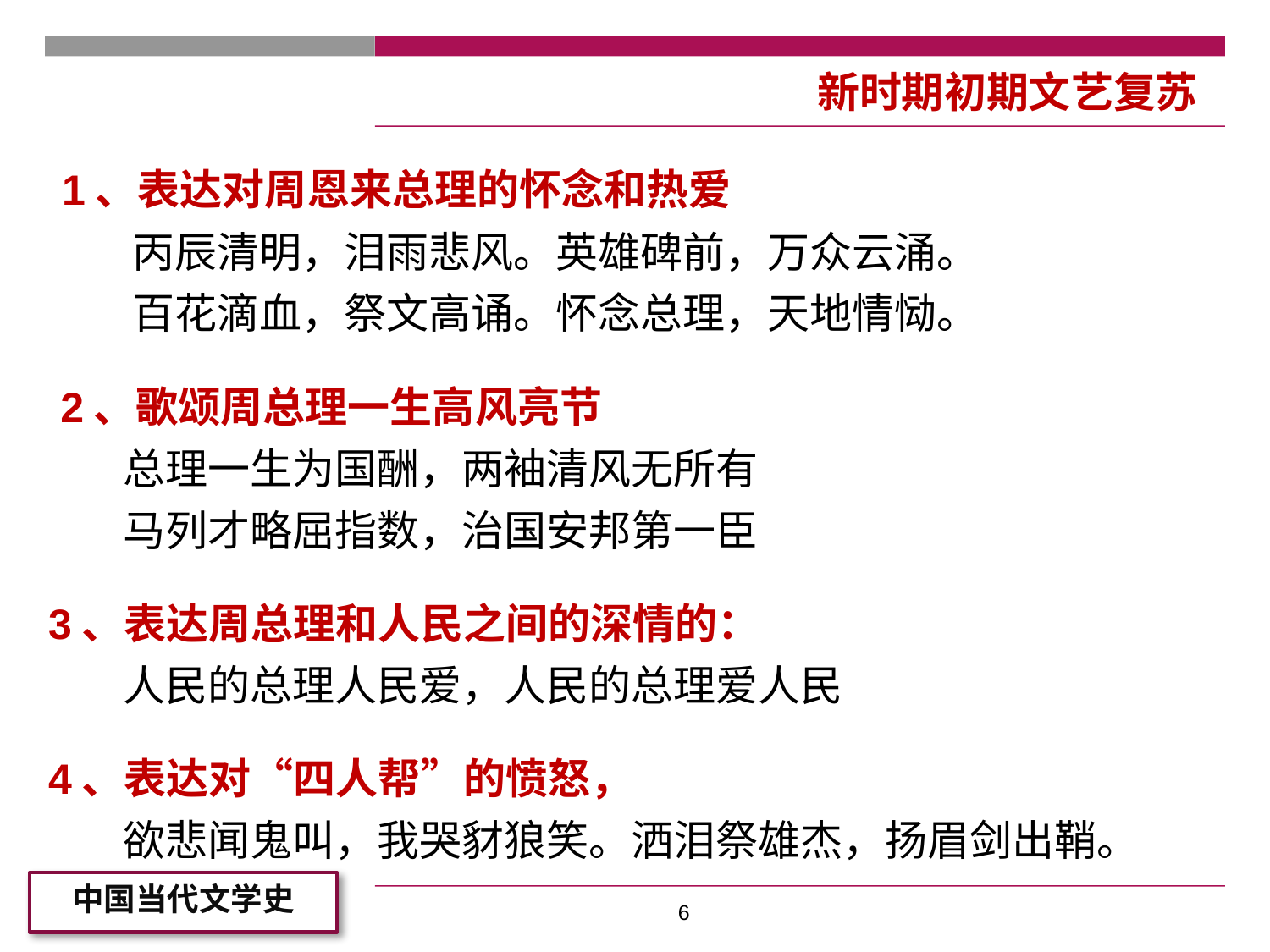

新时期初期文艺复苏
 1、表达对周恩来总理的怀念和热爱
         丙辰清明，泪雨悲风。英雄碑前，万众云涌。
         百花滴血，祭文高诵。怀念总理，天地情恸。
  2、歌颂周总理一生高风亮节
        总理一生为国酬，两袖清风无所有
        马列才略屈指数，治国安邦第一臣
 3、表达周总理和人民之间的深情的：
        人民的总理人民爱，人民的总理爱人民
 4、表达对“四人帮”的愤怒，
        欲悲闻鬼叫，我哭豺狼笑。洒泪祭雄杰，扬眉剑出鞘。
6